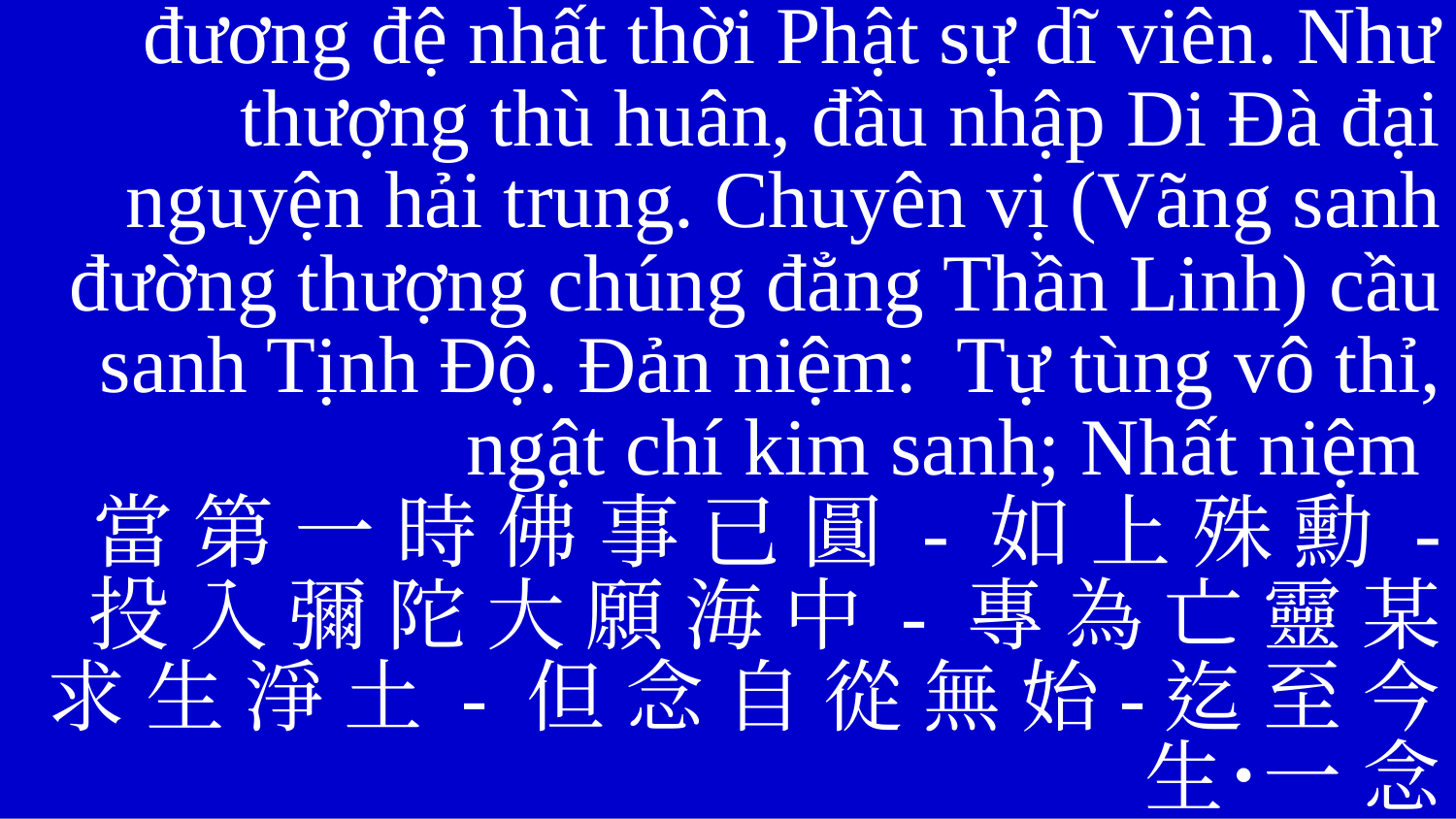

đương đệ nhất thời Phật sự dĩ viên. Như thượng thù huân, đầu nhập Di Đà đại nguyện hải trung. Chuyên vị (Vãng sanh đường thượng chúng đẳng Thần Linh) cầu sanh Tịnh Độ. Đản niệm:  Tự tùng vô thỉ, ngật chí kim sanh; Nhất niệm
當 第 一 時 佛 事 已 圓 - 如 上 殊 勳 - 投 入 彌 陀 大 願 海 中 - 專 為 亡 靈 某 求 生 淨 土 - 但 念 自 從 無 始-迄 至 今 生˙一 念